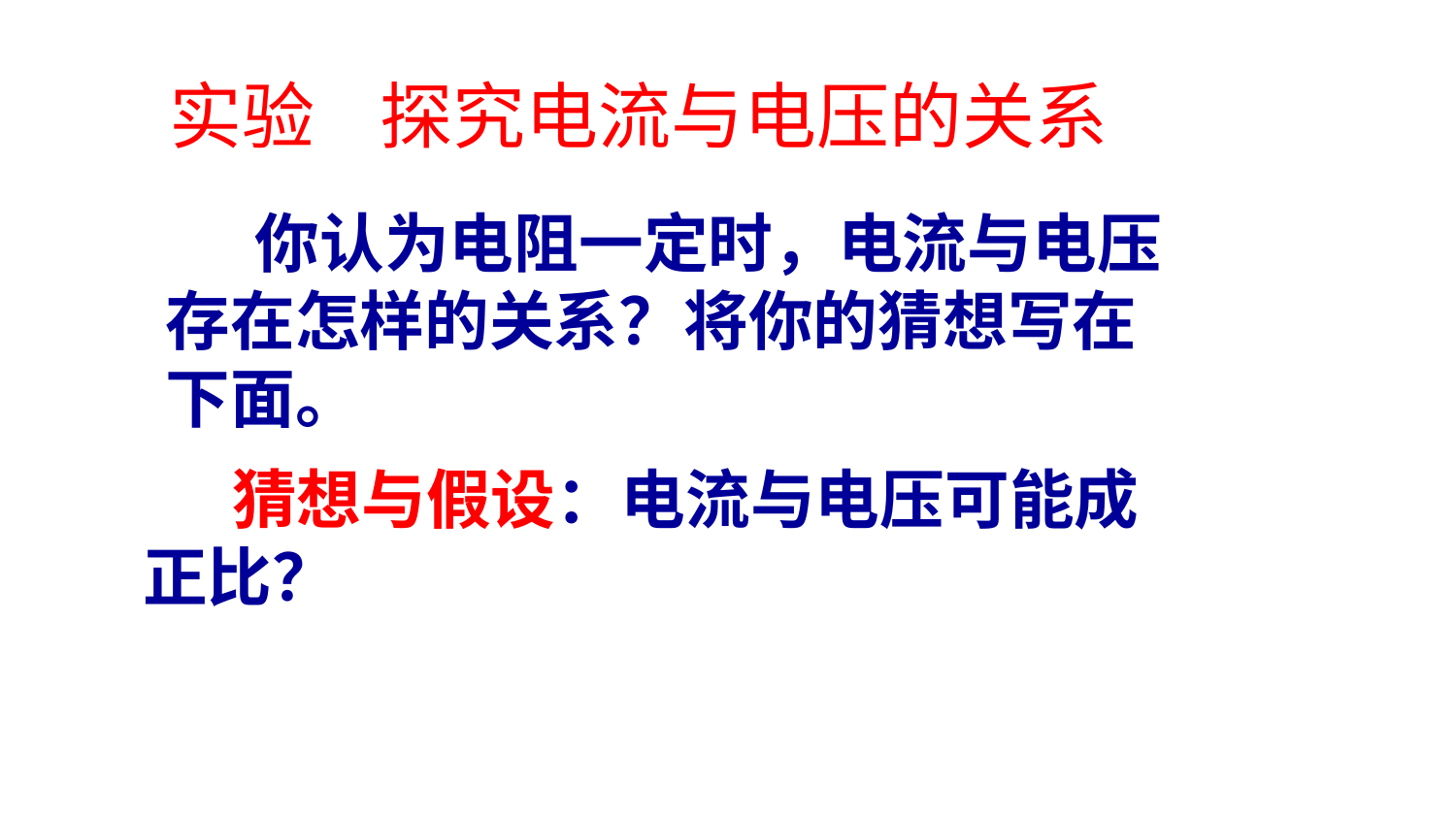

实验    探究电流与电压的关系
     你认为电阻一定时，电流与电压存在怎样的关系？将你的猜想写在下面。
     猜想与假设：电流与电压可能成正比？